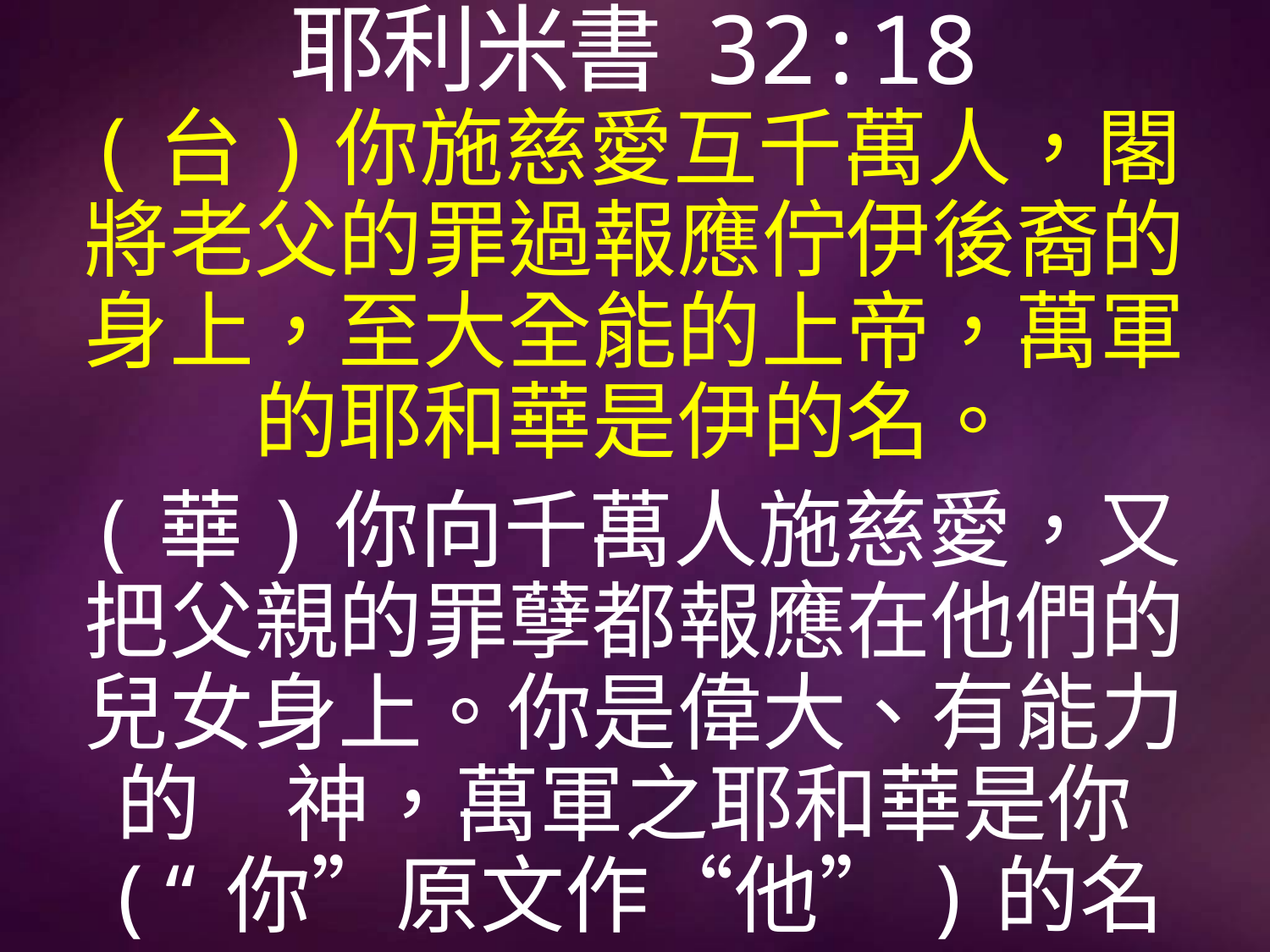

# 耶利米書 32:18
(台)你施慈愛互千萬人，閣將老父的罪過報應佇伊後裔的身上，至大全能的上帝，萬軍的耶和華是伊的名。
(華)你向千萬人施慈愛，又把父親的罪孽都報應在他們的兒女身上。你是偉大、有能力的　神，萬軍之耶和華是你(“你”原文作“他”)的名